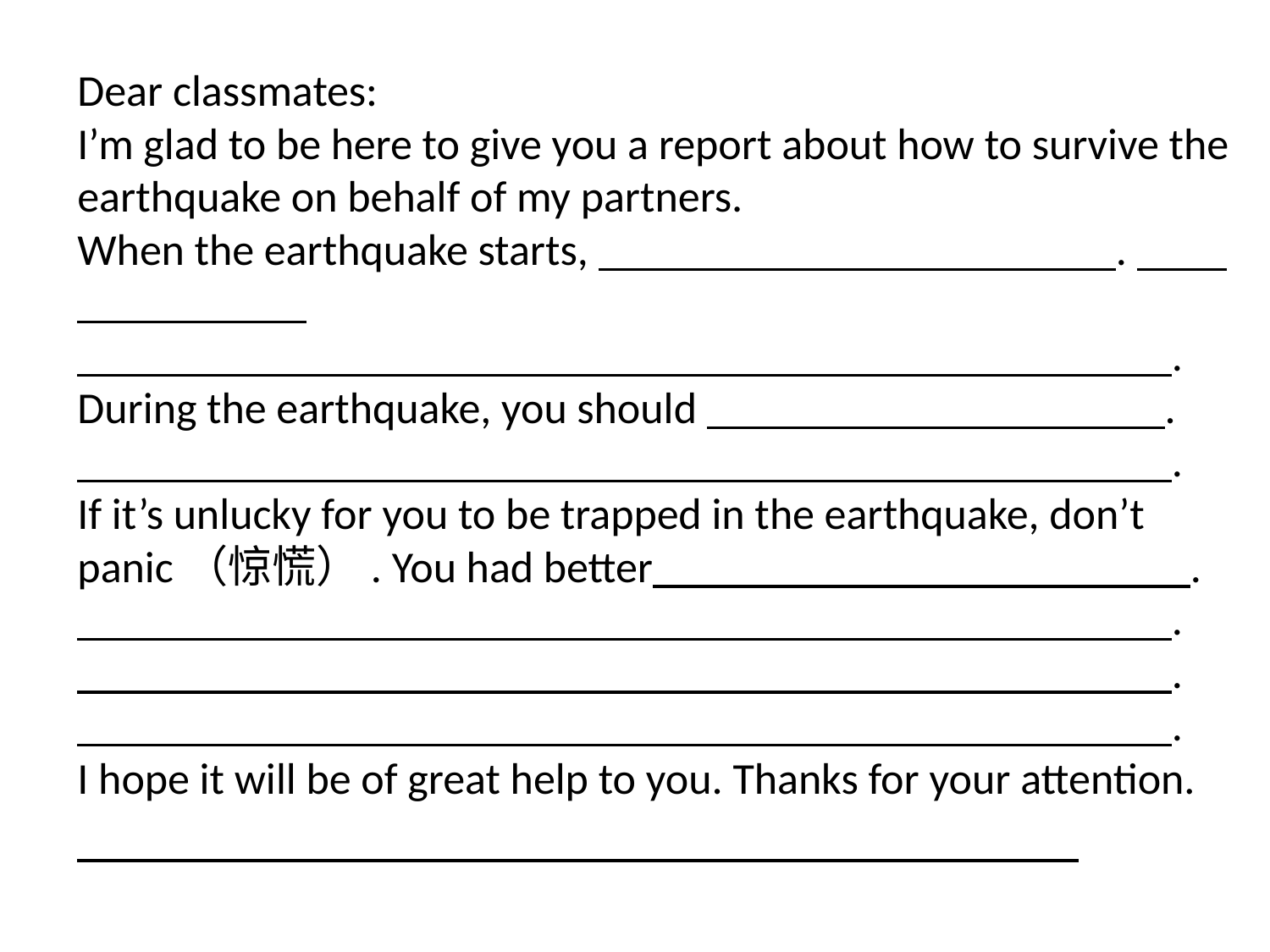

Dear classmates:
I’m glad to be here to give you a report about how to survive the earthquake on behalf of my partners.
When the earthquake starts,                                                     .
                                                                                                              .
During the earthquake, you should                                               .
                                                                                                              .
If it’s unlucky for you to be trapped in the earthquake, don’t panic（惊慌）. You had better                                                      .
                                                                                                              .
                                                                                                              .
                                                                                                              .
I hope it will be of great help to you. Thanks for your attention.